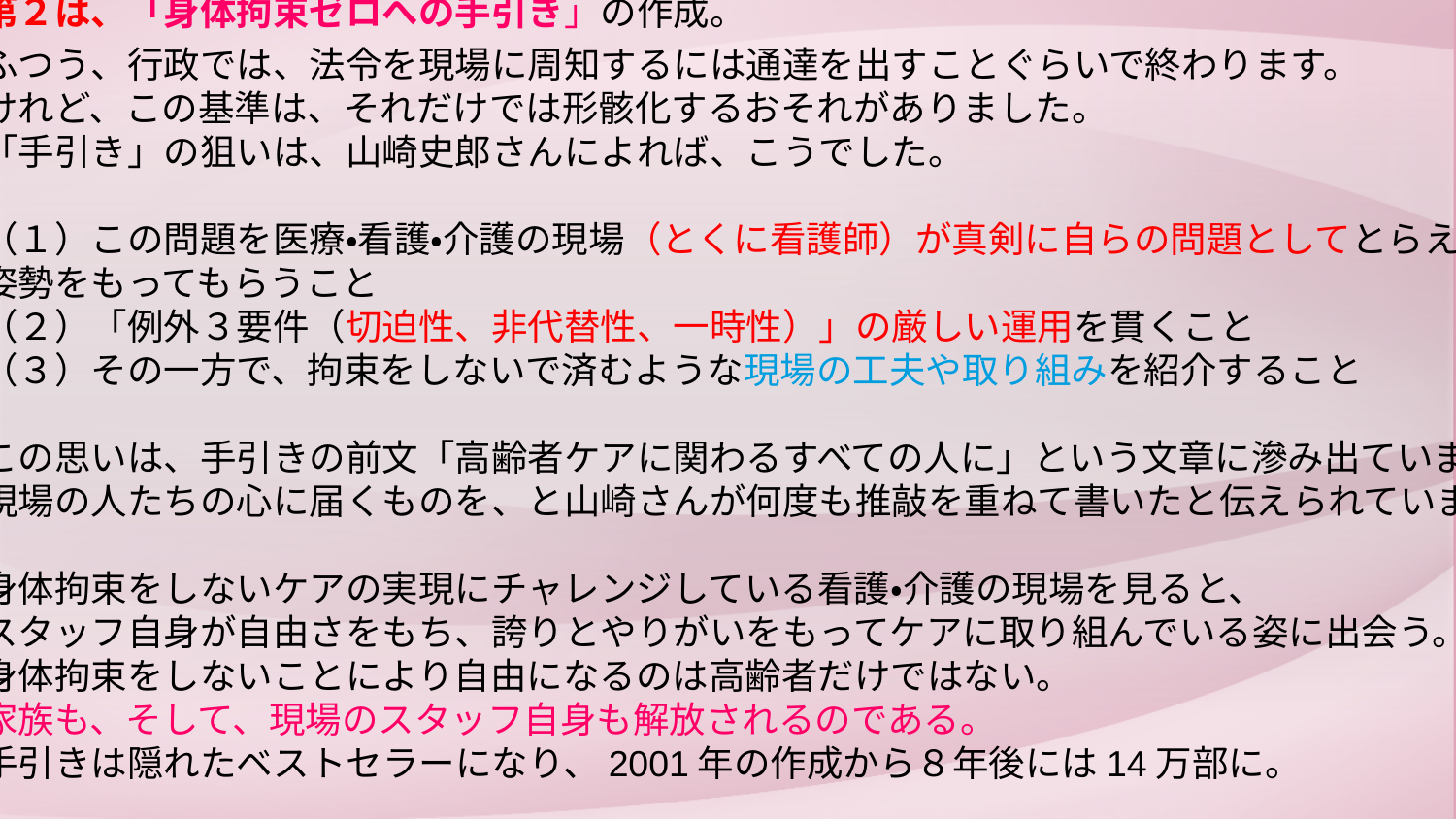

第２は、「身体拘束ゼロへの手引き」の作成。
ふつう、行政では、法令を現場に周知するには通達を出すことぐらいで終わります。
けれど、この基準は、それだけでは形骸化するおそれがありました。
「手引き」の狙いは、山崎史郎さんによれば、こうでした。
（１）この問題を医療・看護・介護の現場（とくに看護師）が真剣に自らの問題としてとらえる
姿勢をもってもらうこと
（２）「例外３要件（切迫性、非代替性、一時性）」の厳しい運用を貫くこと
（３）その一方で、拘束をしないで済むような現場の工夫や取り組みを紹介すること
この思いは、手引きの前文「高齢者ケアに関わるすべての人に」という文章に滲み出ています。
現場の人たちの心に届くものを、と山崎さんが何度も推敲を重ねて書いたと伝えられています。
身体拘束をしないケアの実現にチャレンジしている看護・介護の現場を見ると、
スタッフ自身が自由さをもち、誇りとやりがいをもってケアに取り組んでいる姿に出会う。
身体拘束をしないことにより自由になるのは高齢者だけではない。
家族も、そして、現場のスタッフ自身も解放されるのである。
手引きは隠れたベストセラーになり、2001年の作成から８年後には14万部に。